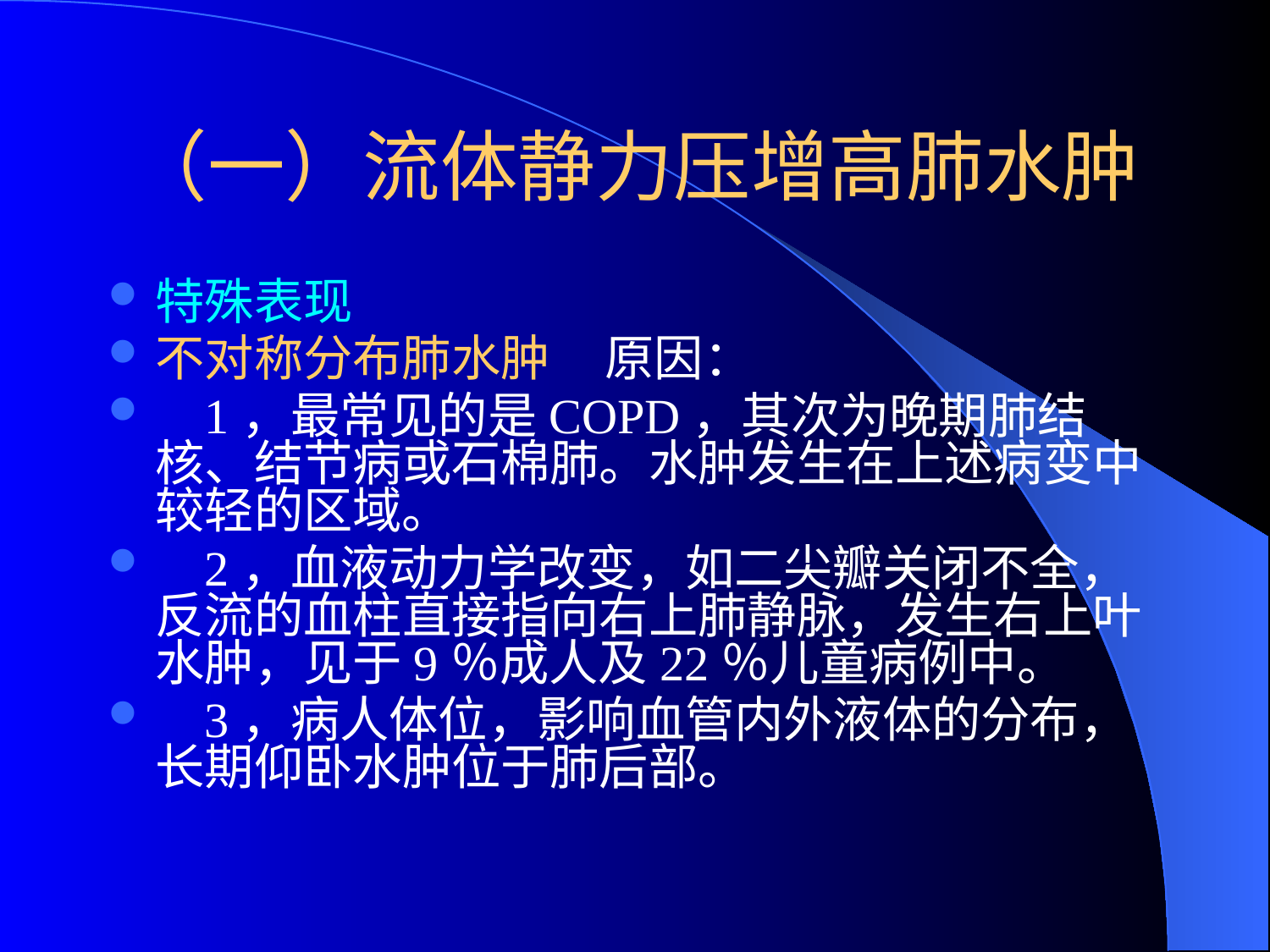

# （一）流体静力压增高肺水肿
特殊表现
不对称分布肺水肿     原因：
    1，最常见的是COPD，其次为晚期肺结核、结节病或石棉肺。水肿发生在上述病变中较轻的区域。
    2，血液动力学改变，如二尖瓣关闭不全，反流的血柱直接指向右上肺静脉，发生右上叶水肿，见于9％成人及22％儿童病例中。
    3，病人体位，影响血管内外液体的分布，长期仰卧水肿位于肺后部。